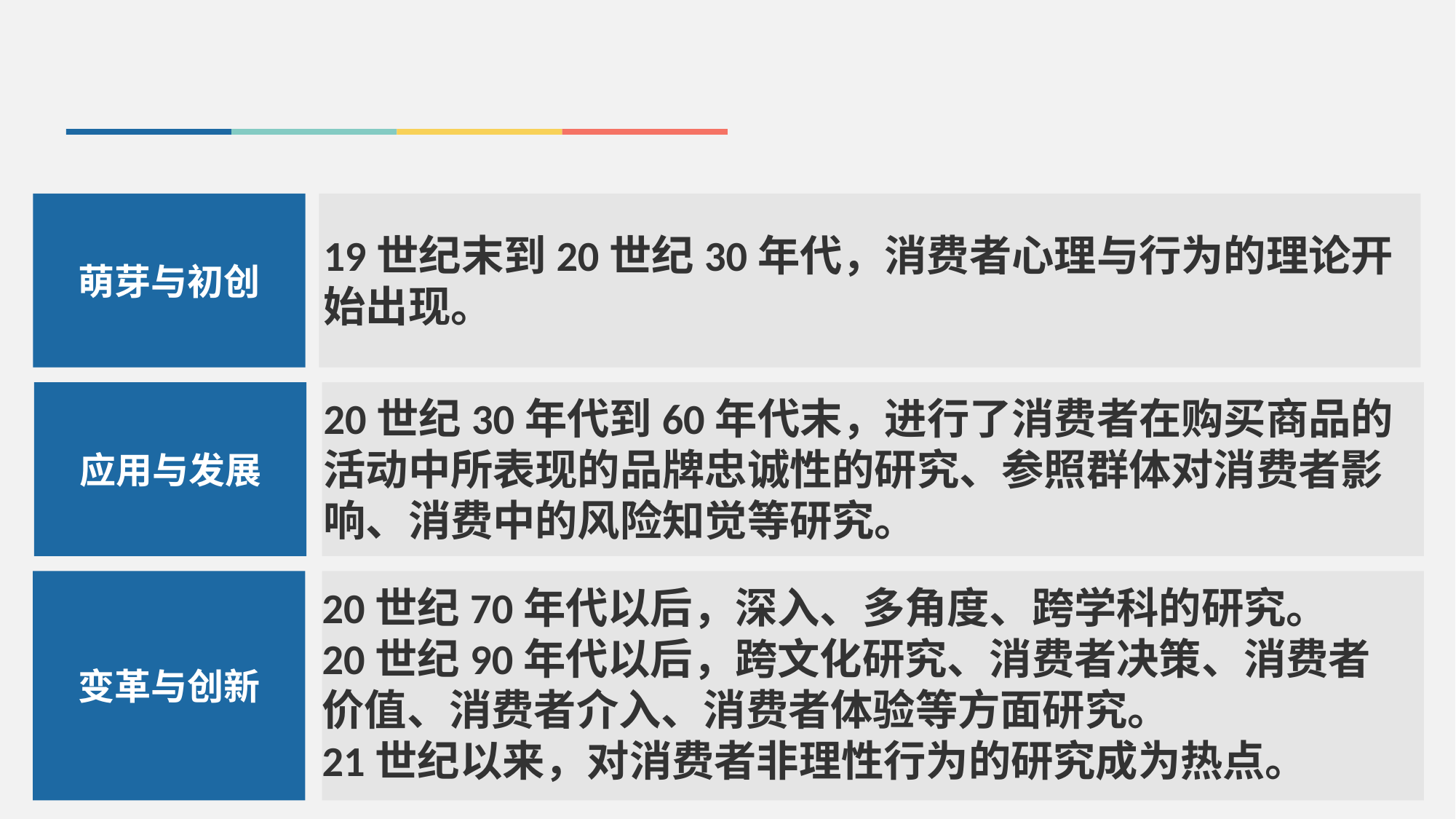

萌芽与初创

19世纪末到20世纪30年代，消费者心理与行为的理论开始出现。
应用与发展

20世纪30年代到60年代末，进行了消费者在购买商品的活动中所表现的品牌忠诚性的研究、参照群体对消费者影响、消费中的风险知觉等研究。

变革与创新
20世纪70年代以后，深入、多角度、跨学科的研究。
20世纪90年代以后，跨文化研究、消费者决策、消费者价值、消费者介入、消费者体验等方面研究。
21世纪以来，对消费者非理性行为的研究成为热点。